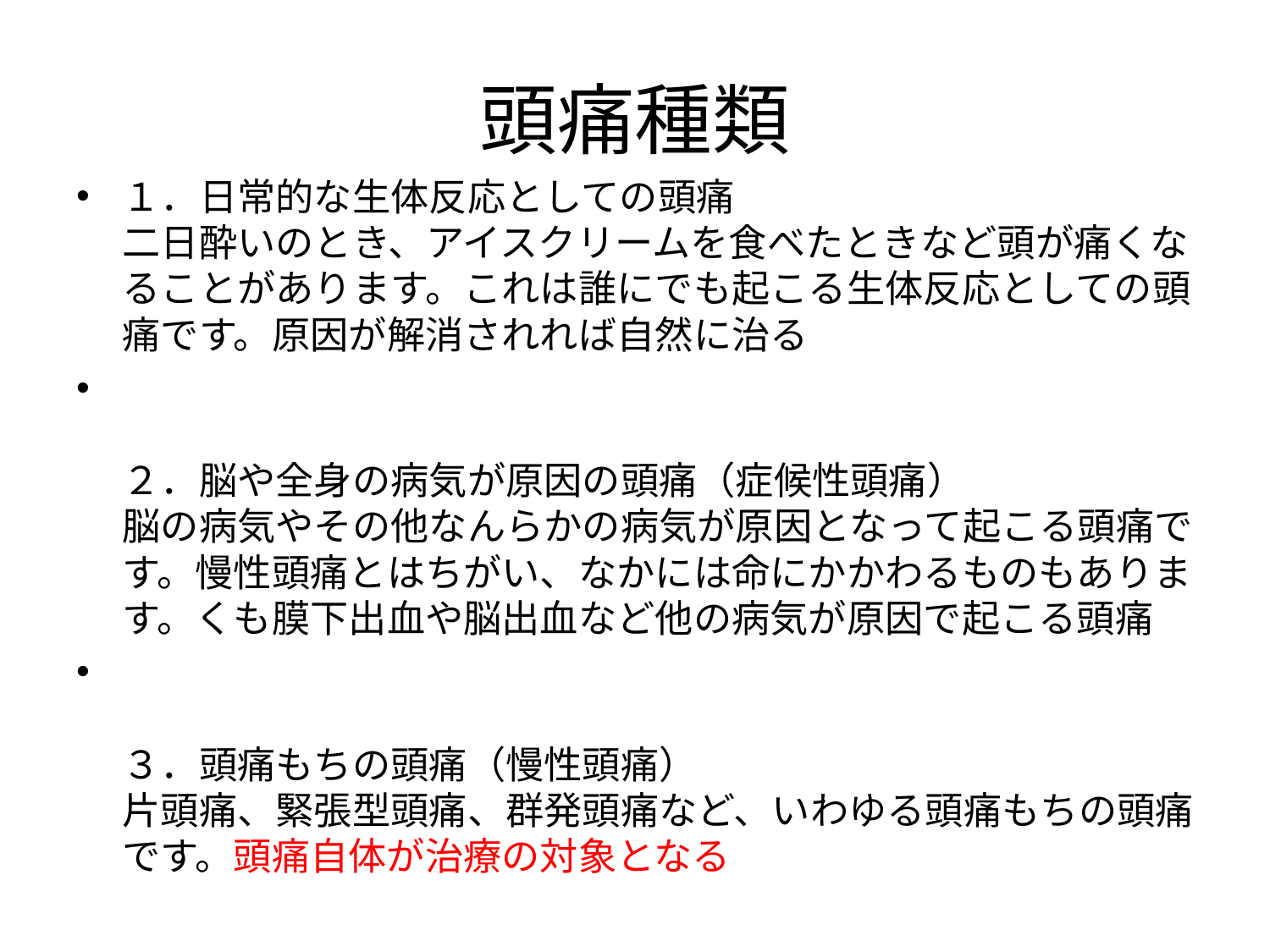

# 頭痛種類
１．日常的な生体反応としての頭痛
二日酔いのとき、アイスクリームを食べたときなど頭が痛くなることがあります。これは誰にでも起こる生体反応としての頭痛です。原因が解消されれば自然に治る
２．脳や全身の病気が原因の頭痛（症候性頭痛）
脳の病気やその他なんらかの病気が原因となって起こる頭痛です。慢性頭痛とはちがい、なかには命にかかわるものもあります。くも膜下出血や脳出血など他の病気が原因で起こる頭痛
３．頭痛もちの頭痛（慢性頭痛）
片頭痛、緊張型頭痛、群発頭痛など、いわゆる頭痛もちの頭痛です。頭痛自体が治療の対象となる